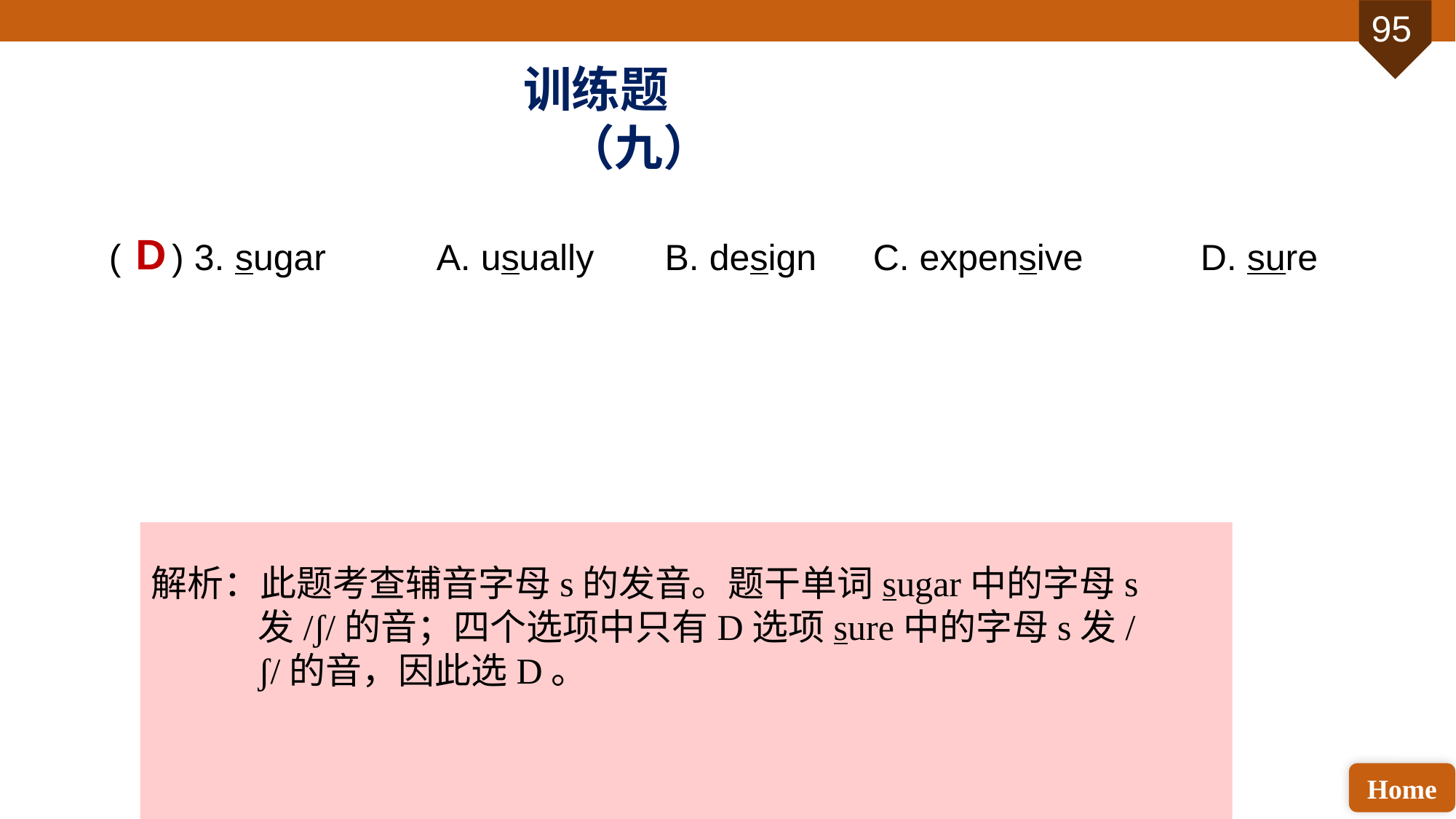

训练题（九）
(     ) 3. sugar 	A. usually	 B. design 	C. expensive 	D. sure
D

解析：此题考查辅音字母s的发音。题干单词sugar中的字母s发/ʃ/的音；四个选项中只有D选项sure中的字母s发/ʃ/的音，因此选D。